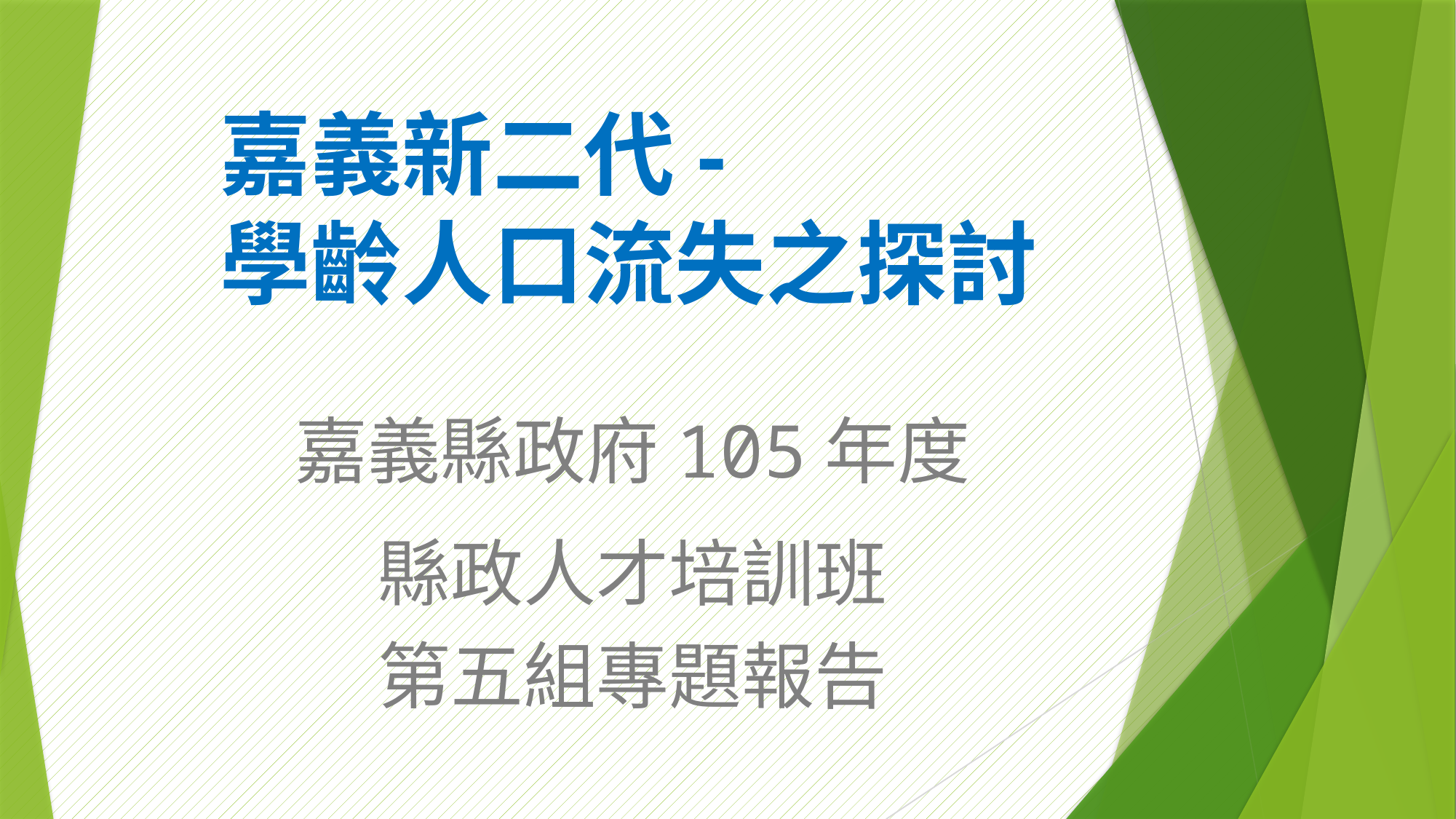

嘉義新二代-
學齡人口流失之探討
# 嘉義縣政府105年度
縣政人才培訓班
第五組專題報告